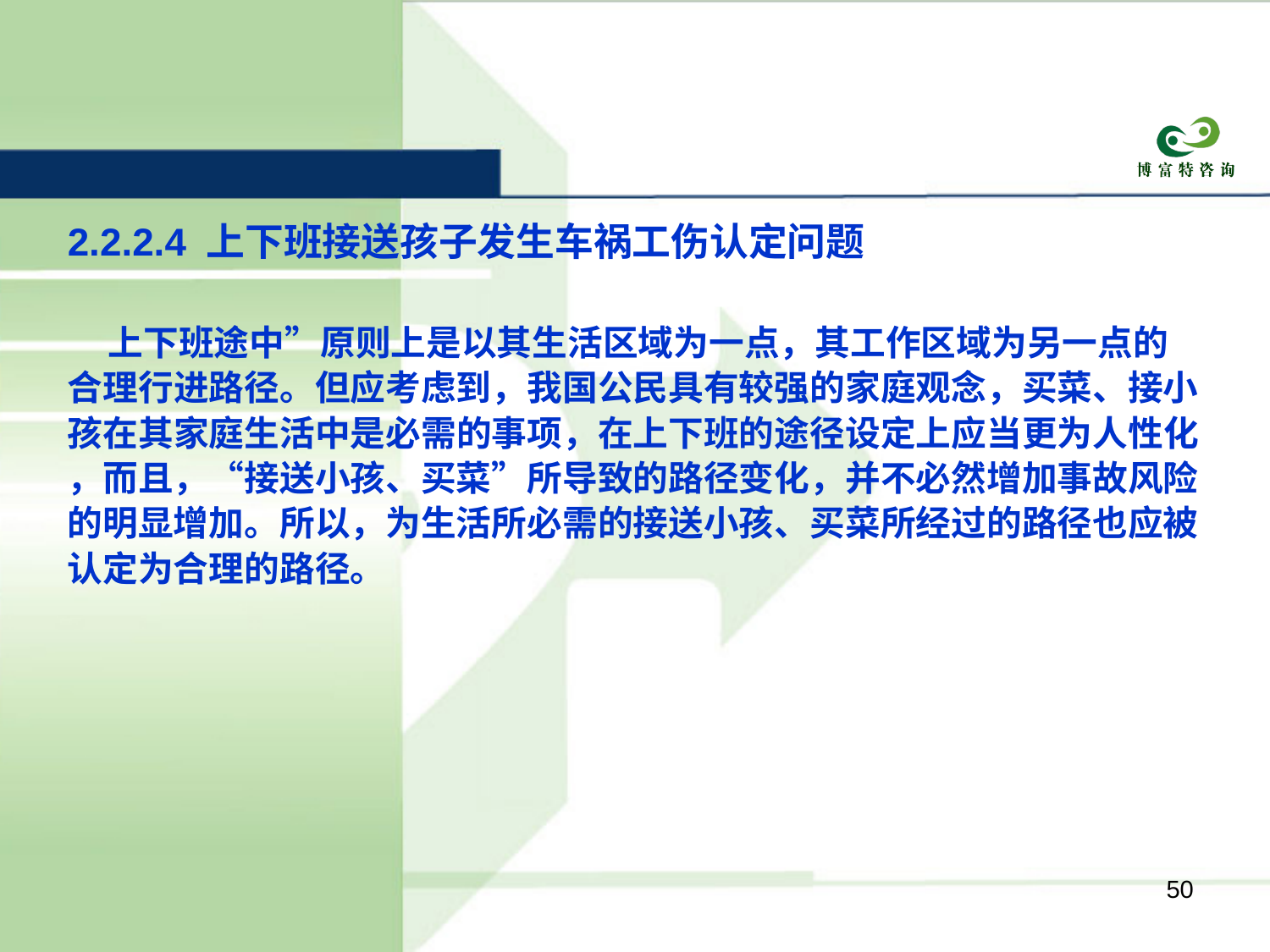

2.2.2.4 上下班接送孩子发生车祸工伤认定问题

    上下班途中”原则上是以其生活区域为一点，其工作区域为另一点的
合理行进路径。但应考虑到，我国公民具有较强的家庭观念，买菜、接小
孩在其家庭生活中是必需的事项，在上下班的途径设定上应当更为人性化
，而且，“接送小孩、买菜”所导致的路径变化，并不必然增加事故风险
的明显增加。所以，为生活所必需的接送小孩、买菜所经过的路径也应被
认定为合理的路径。
50